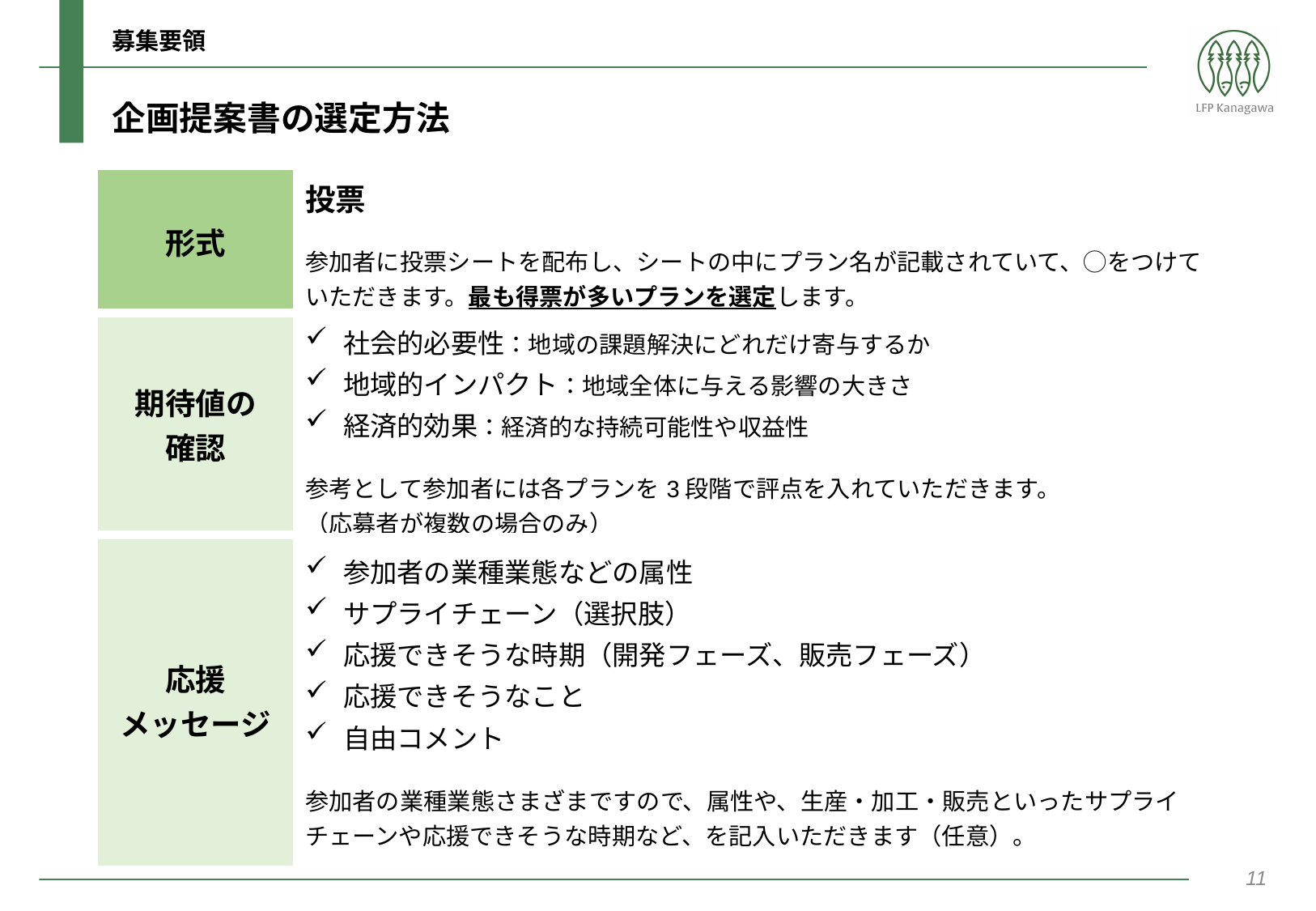

募集要領
企画提案書の選定方法
| 形式 | 投票 参加者に投票シートを配布し、シートの中にプラン名が記載されていて、◯をつけていただきます。最も得票が多いプランを選定します。 |
| --- | --- |
| 期待値の 確認 | 社会的必要性：地域の課題解決にどれだけ寄与するか 地域的インパクト：地域全体に与える影響の大きさ 経済的効果：経済的な持続可能性や収益性 参考として参加者には各プランを3段階で評点を入れていただきます。 （応募者が複数の場合のみ） |
| 応援 メッセージ | 参加者の業種業態などの属性 サプライチェーン（選択肢） 応援できそうな時期（開発フェーズ、販売フェーズ） 応援できそうなこと 自由コメント 参加者の業種業態さまざまですので、属性や、生産・加工・販売といったサプライチェーンや応援できそうな時期など、を記入いただきます（任意）。 |
11